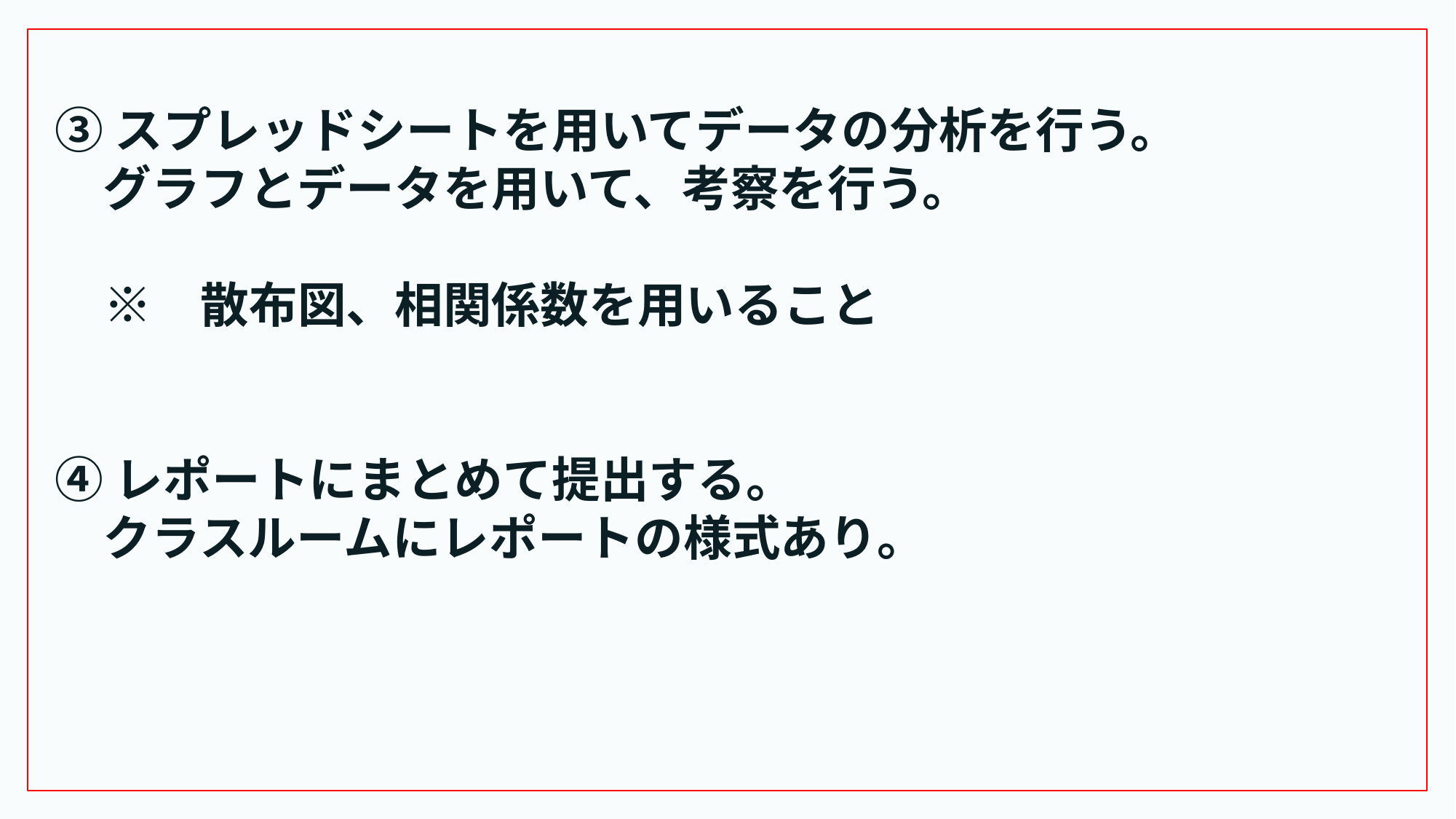

③スプレッドシートを用いてデータの分析を行う。
　グラフとデータを用いて、考察を行う。

　※　散布図、相関係数を用いること

④レポートにまとめて提出する。
　クラスルームにレポートの様式あり。